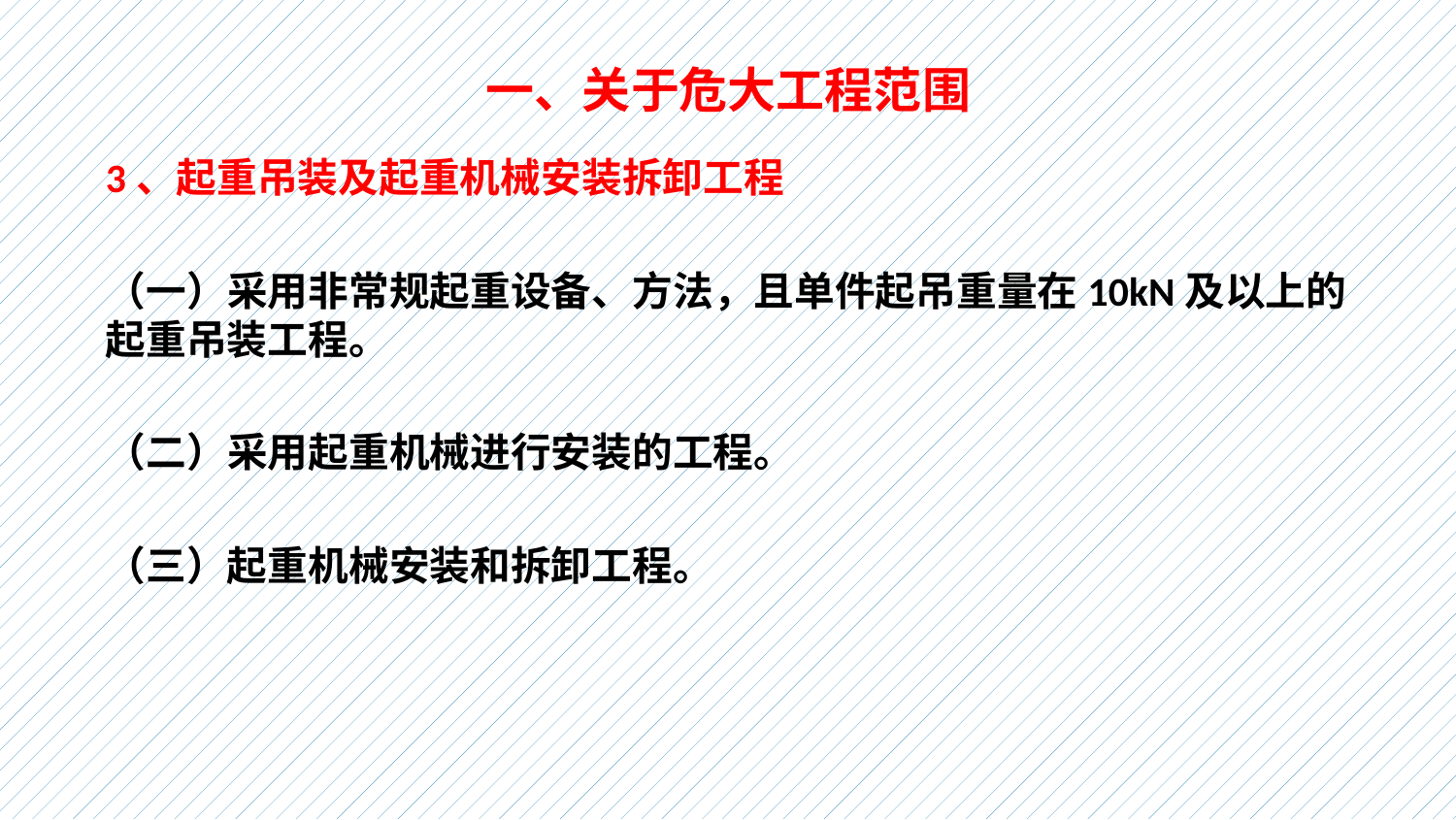

# 一、关于危大工程范围
3、起重吊装及起重机械安装拆卸工程

（一）采用非常规起重设备、方法，且单件起吊重量在10kN及以上的起重吊装工程。

（二）采用起重机械进行安装的工程。

（三）起重机械安装和拆卸工程。